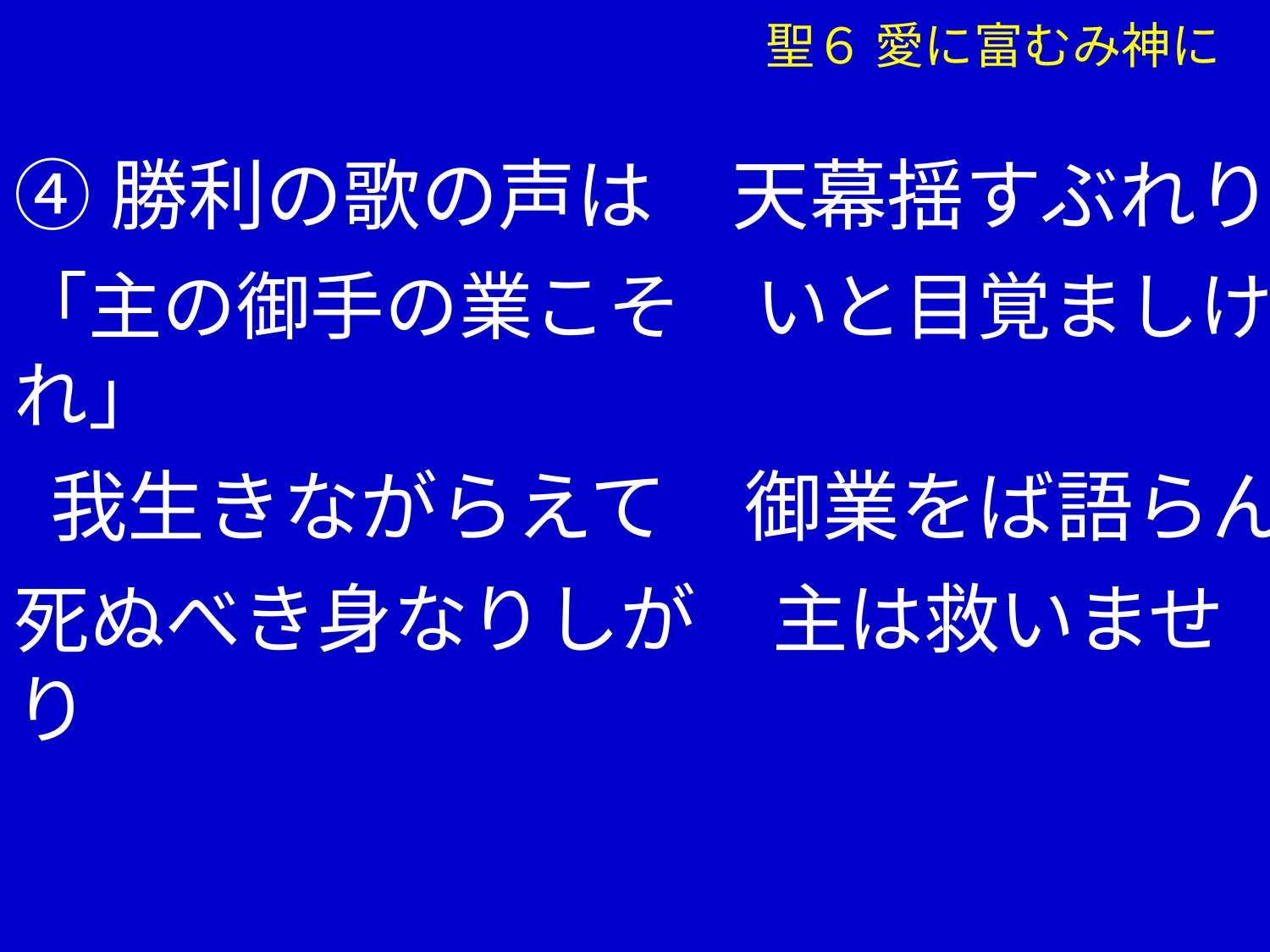

④勝利の歌の声は　天幕揺すぶれり
「主の御手の業こそ　いと目覚ましけれ」
 我生きながらえて　御業をば語らん
死ぬべき身なりしが　主は救いませり
聖６ 愛に富むみ神に